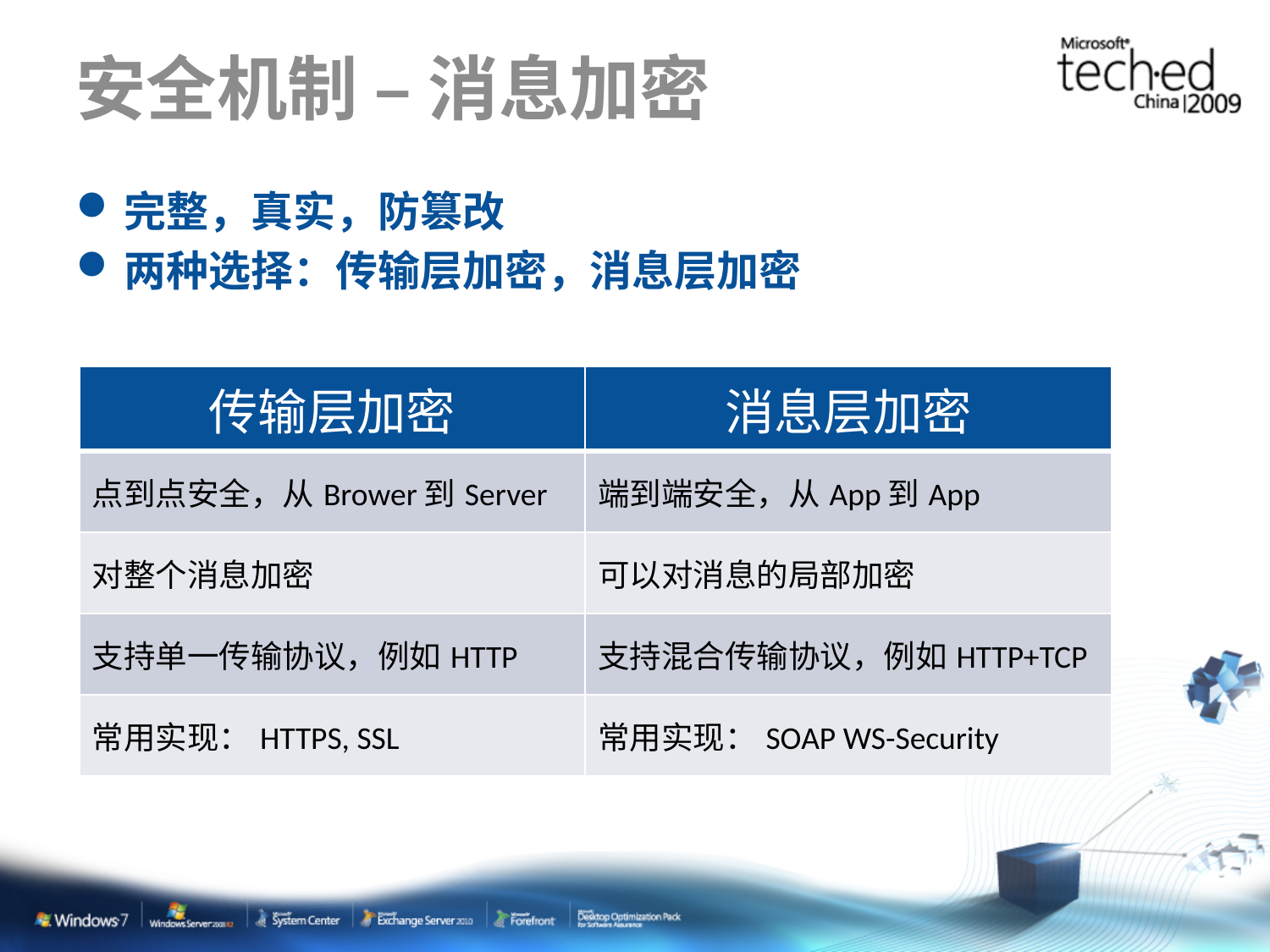

# 安全机制 – 消息加密
完整，真实，防篡改
两种选择：传输层加密，消息层加密
| 传输层加密 | 消息层加密 |
| --- | --- |
| 点到点安全，从Brower到Server | 端到端安全，从App到App |
| 对整个消息加密 | 可以对消息的局部加密 |
| 支持单一传输协议，例如HTTP | 支持混合传输协议，例如HTTP+TCP |
| 常用实现：HTTPS, SSL | 常用实现：SOAP WS-Security |